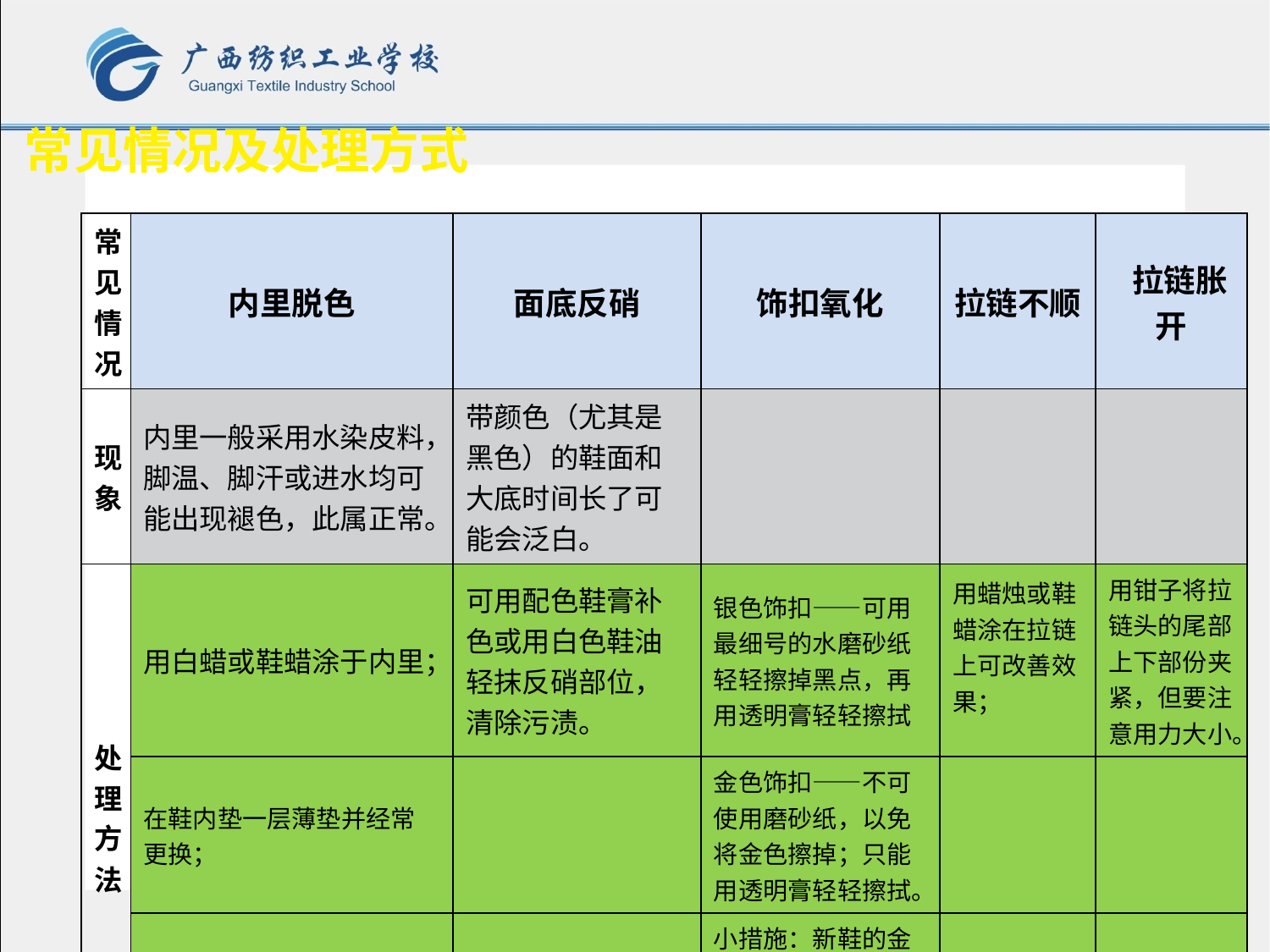

常见情况及处理方式
| 常见情况 | 内里脱色 | 面底反硝 | 饰扣氧化 | 拉链不顺 | 拉链胀开 |
| --- | --- | --- | --- | --- | --- |
| 现象 | 内里一般采用水染皮料，脚温、脚汗或进水均可能出现褪色，此属正常。 | 带颜色（尤其是黑色）的鞋面和大底时间长了可能会泛白。 |  |  |  |
| 处理方法 | 用白蜡或鞋蜡涂于内里； | 可用配色鞋膏补色或用白色鞋油轻抹反硝部位，清除污渍。 | 银色饰扣——可用最细号的水磨砂纸轻轻擦掉黑点，再用透明膏轻轻擦拭 | 用蜡烛或鞋蜡涂在拉链上可改善效果； | 用钳子将拉链头的尾部上下部份夹紧，但要注意用力大小。 |
|  | 在鞋内垫一层薄垫并经常更换； |  | 金色饰扣——不可使用磨砂纸，以免将金色擦掉；只能用透明膏轻轻擦拭。 |  |  |
|  | 如为深色内里，勿穿浅色袜。 |  | 小措施：新鞋的金属扣上涂一点透明的指甲油，可防止氧化。 |  |  |